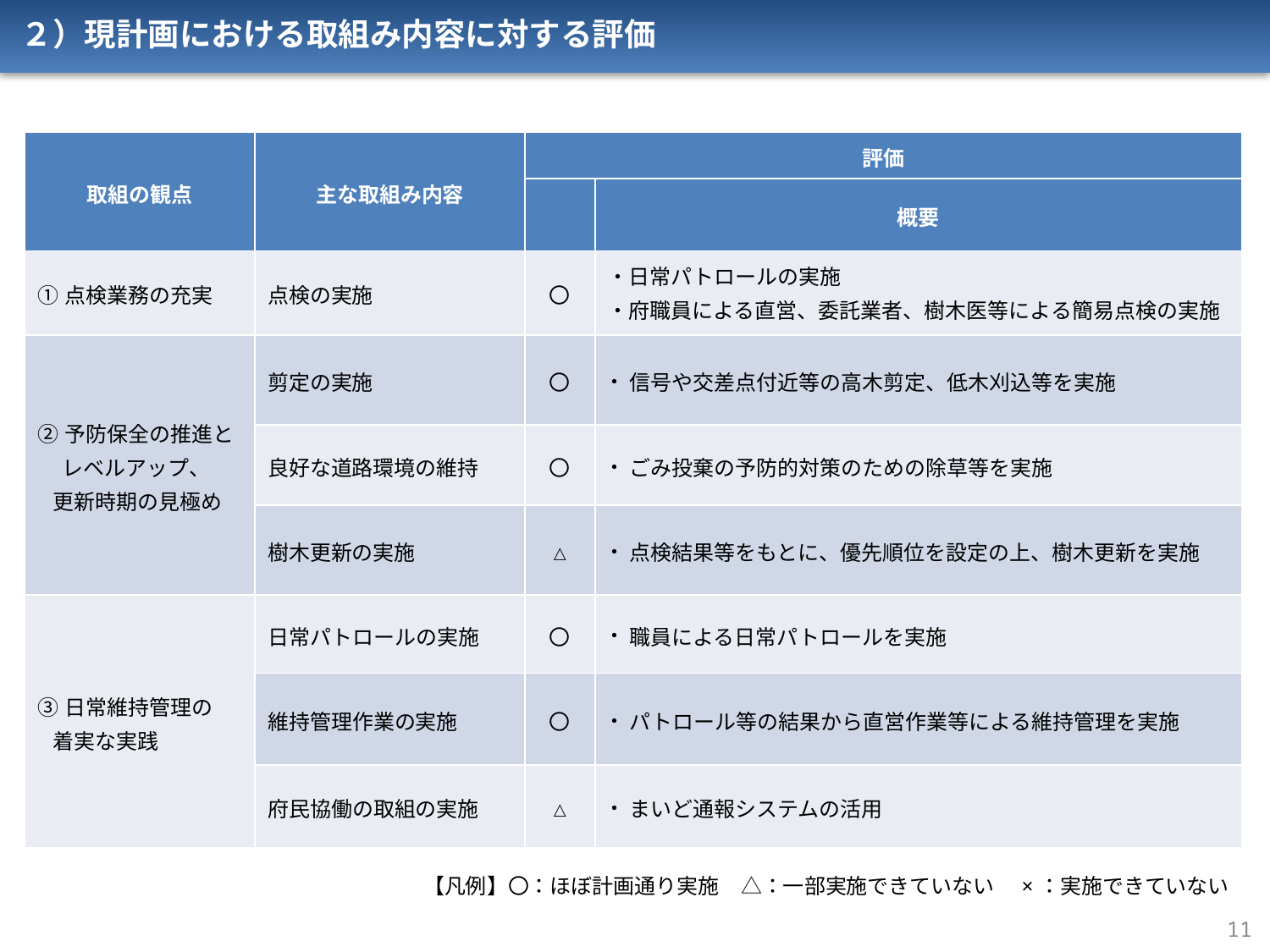

２）現計画における取組み内容に対する評価
| 取組の観点 | 主な取組み内容 | 評価 |  |
| --- | --- | --- | --- |
|  |  |  | 概要 |
| ①点検業務の充実 | 点検の実施 | 〇 | ・日常パトロールの実施 ・府職員による直営、委託業者、樹木医等による簡易点検の実施 |
| ②予防保全の推進とレベルアップ、 更新時期の見極め | 剪定の実施 | 〇 | 信号や交差点付近等の高木剪定、低木刈込等を実施 |
|  | 良好な道路環境の維持 | 〇 | ごみ投棄の予防的対策のための除草等を実施 |
|  | 樹木更新の実施 | △ | 点検結果等をもとに、優先順位を設定の上、樹木更新を実施 |
| ③日常維持管理の 着実な実践 | 日常パトロールの実施 | 〇 | 職員による日常パトロールを実施 |
|  | 維持管理作業の実施 | 〇 | パトロール等の結果から直営作業等による維持管理を実施 |
|  | 府民協働の取組の実施 | △ | まいど通報システムの活用 |
【凡例】〇：ほぼ計画通り実施　△：一部実施できていない　×：実施できていない
11